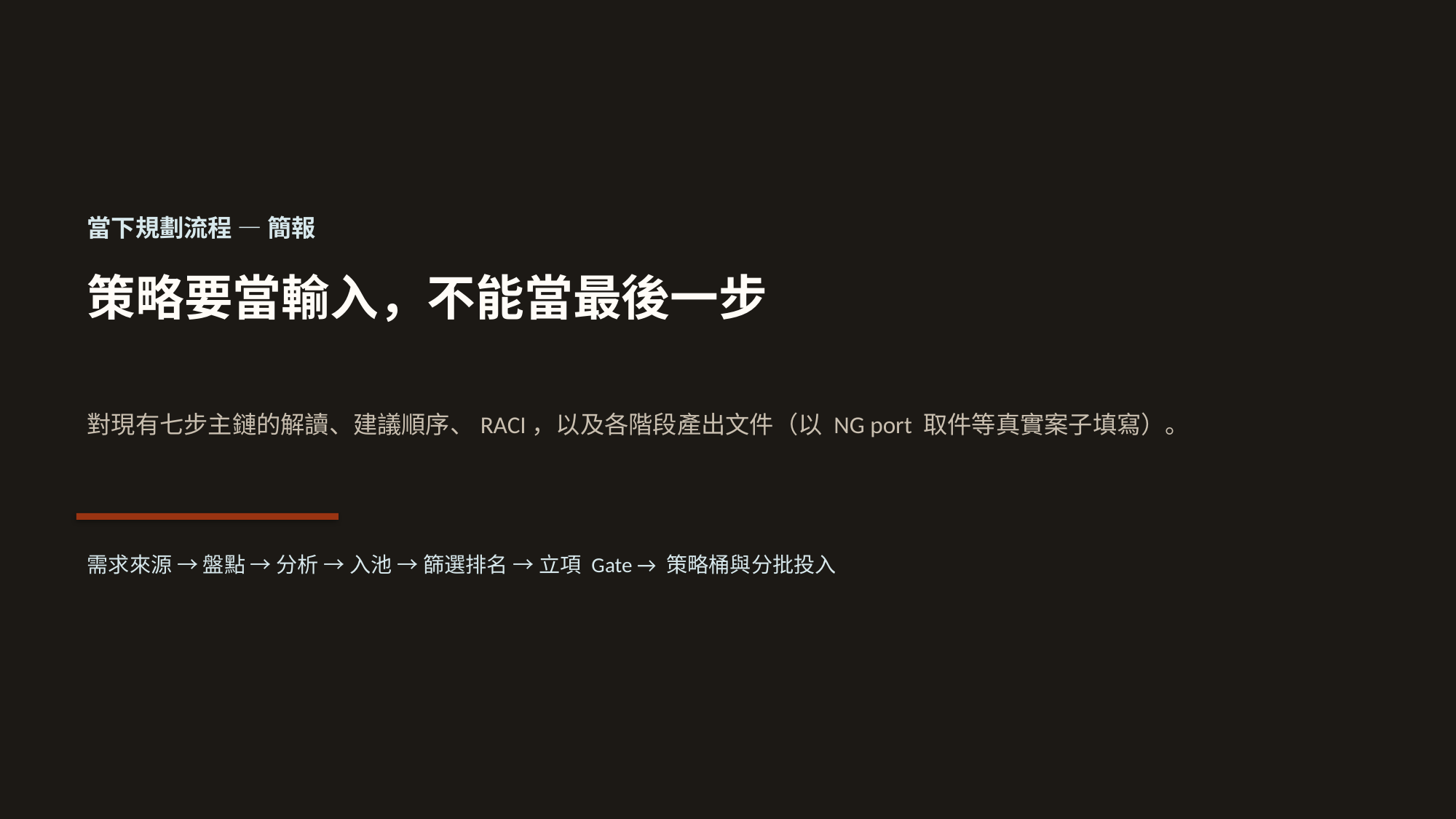

當下規劃流程 — 簡報
策略要當輸入，不能當最後一步
對現有七步主鏈的解讀、建議順序、RACI，以及各階段產出文件（以 NG port 取件等真實案子填寫）。

需求來源 → 盤點 → 分析 → 入池 → 篩選排名 → 立項 Gate → 策略桶與分批投入